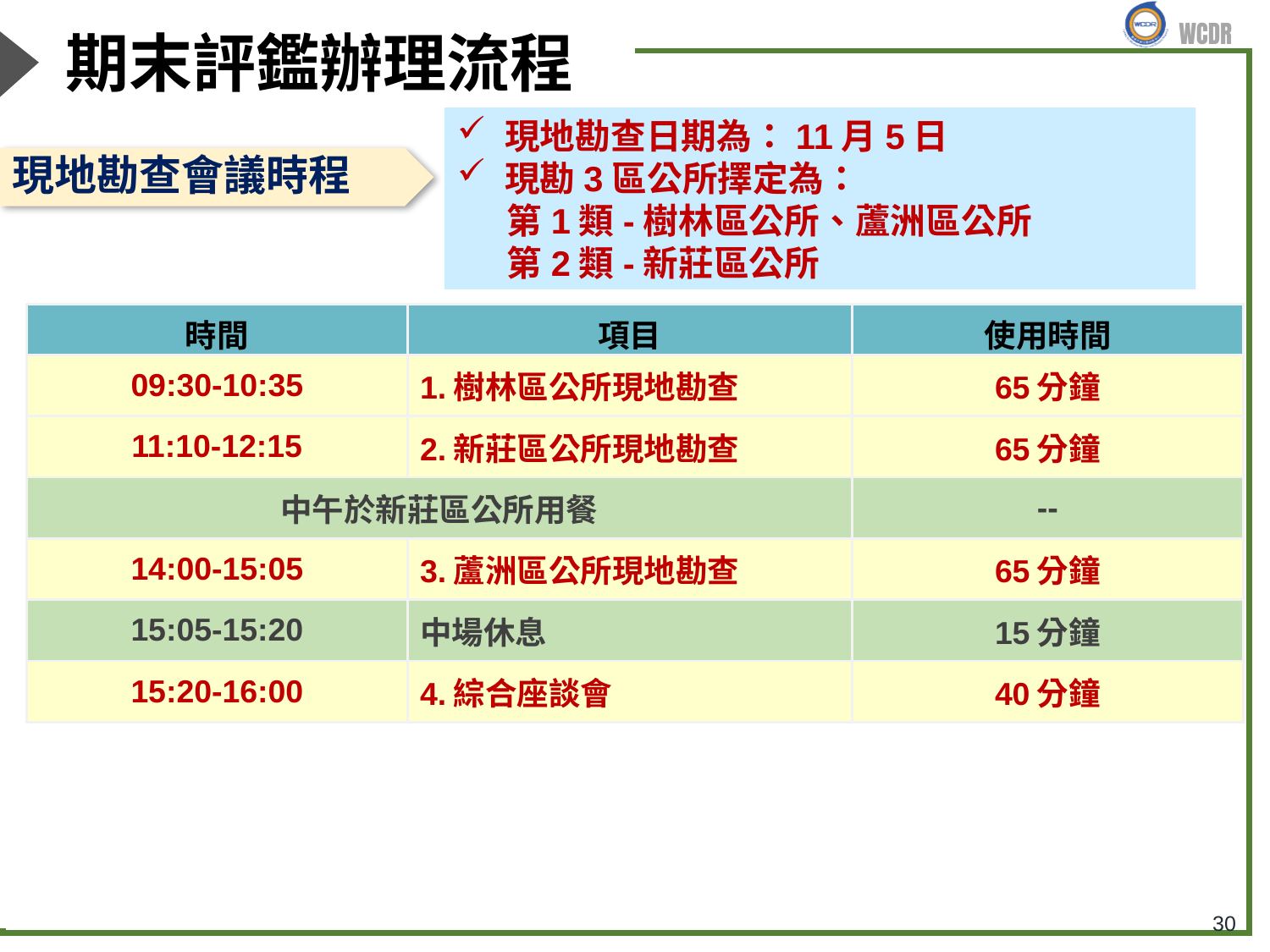

# 期末評鑑辦理流程
現地勘查日期為：11月5日
現勘3區公所擇定為：
第1類-樹林區公所、蘆洲區公所
第2類-新莊區公所
現地勘查會議時程
| 時間 | 項目 | 使用時間 |
| --- | --- | --- |
| 09:30-10:35 | 1.樹林區公所現地勘查 | 65分鐘 |
| 11:10-12:15 | 2.新莊區公所現地勘查 | 65分鐘 |
| 中午於新莊區公所用餐 |  | -- |
| 14:00-15:05 | 3.蘆洲區公所現地勘查 | 65分鐘 |
| 15:05-15:20 | 中場休息 | 15分鐘 |
| 15:20-16:00 | 4.綜合座談會 | 40分鐘 |
30